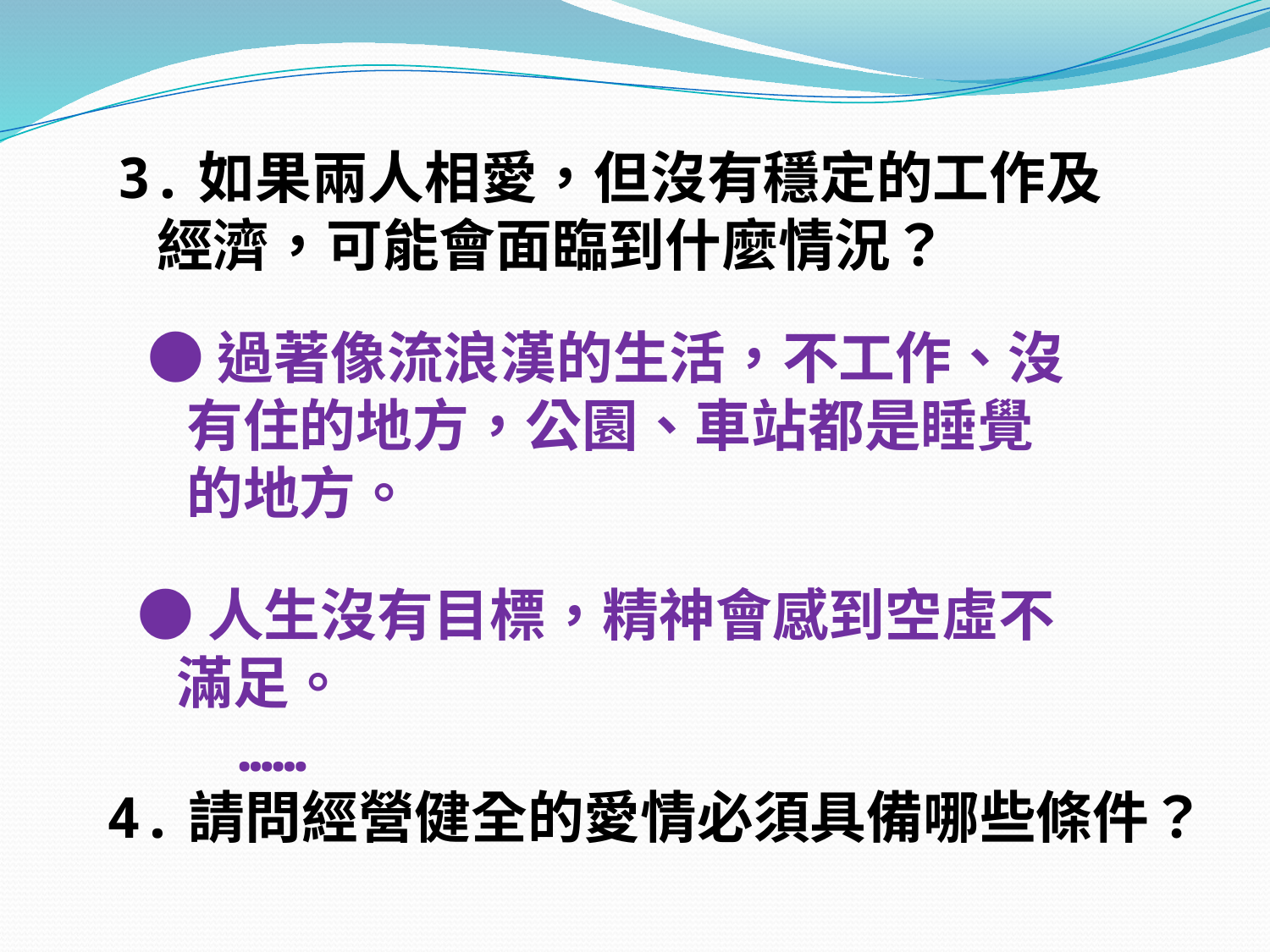

3.如果兩人相愛，但沒有穩定的工作及
  經濟，可能會面臨到什麼情況？
●過著像流浪漢的生活，不工作、沒
  有住的地方，公園、車站都是睡覺
  的地方。

●人生沒有目標，精神會感到空虛不
  滿足。
   ……
4.請問經營健全的愛情必須具備哪些條件？